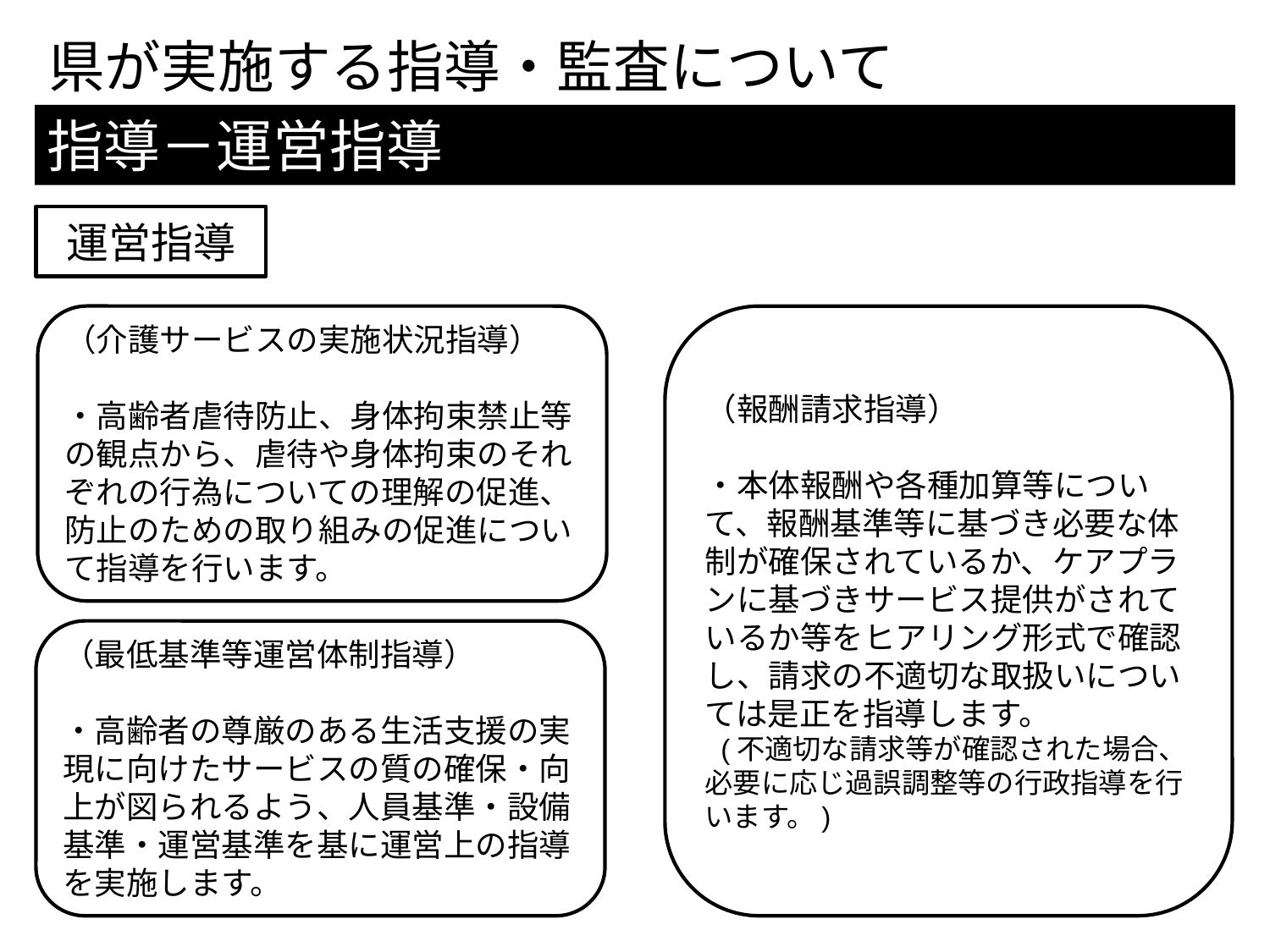

県が実施する指導・監査について
指導－運営指導
運営指導
（介護サービスの実施状況指導）

・高齢者虐待防止、身体拘束禁止等の観点から、虐待や身体拘束のそれぞれの行為についての理解の促進、防止のための取り組みの促進について指導を行います。
（報酬請求指導）

・本体報酬や各種加算等について、報酬基準等に基づき必要な体制が確保されているか、ケアプランに基づきサービス提供がされているか等をヒアリング形式で確認し、請求の不適切な取扱いについては是正を指導します。
  (不適切な請求等が確認された場合、必要に応じ過誤調整等の行政指導を行います。)
（最低基準等運営体制指導）

・高齢者の尊厳のある生活支援の実現に向けたサービスの質の確保・向上が図られるよう、人員基準・設備基準・運営基準を基に運営上の指導を実施します。